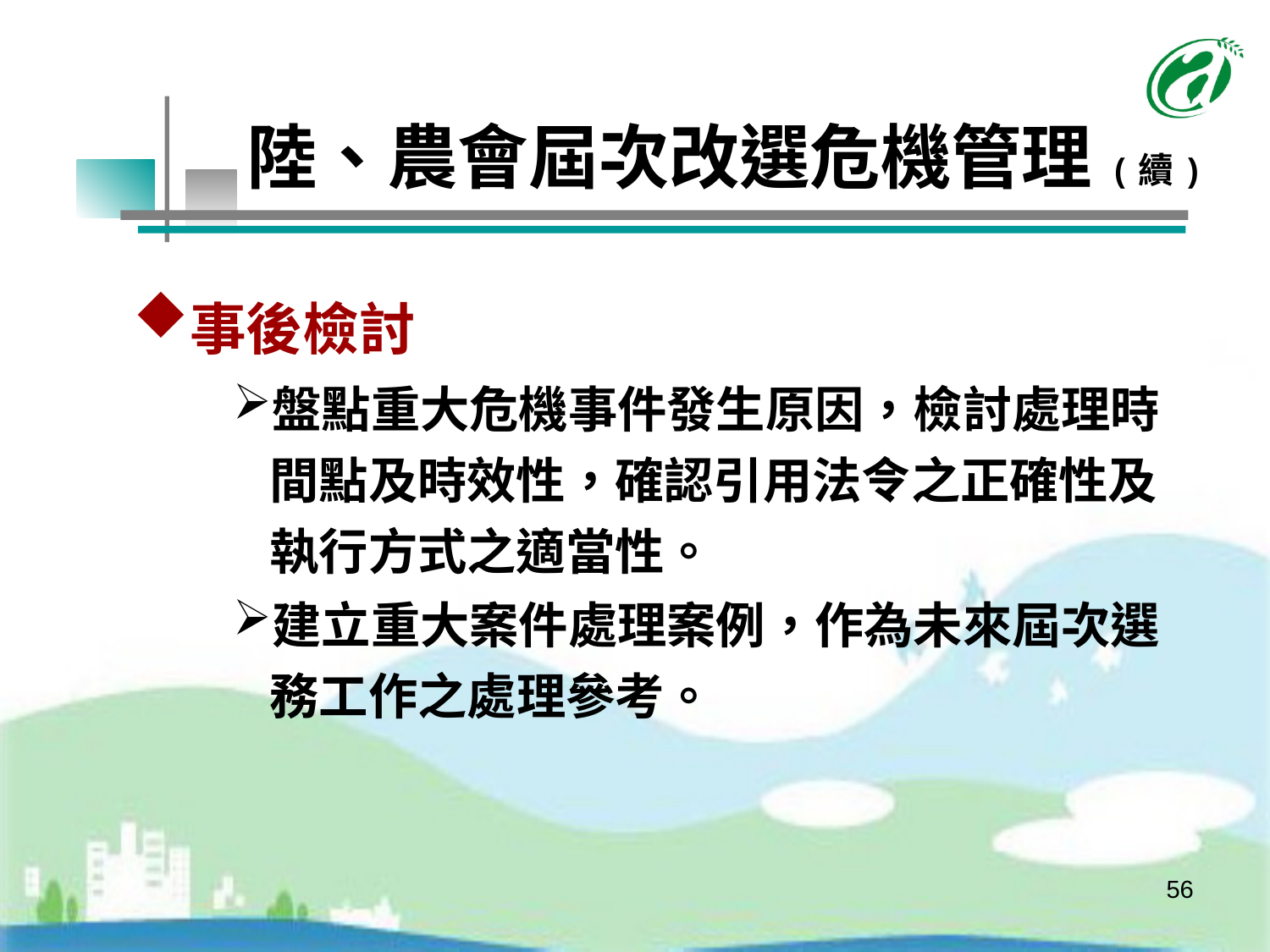

# 陸、農會屆次改選危機管理(續)

事後檢討
盤點重大危機事件發生原因，檢討處理時間點及時效性，確認引用法令之正確性及執行方式之適當性。
建立重大案件處理案例，作為未來屆次選務工作之處理參考。
56